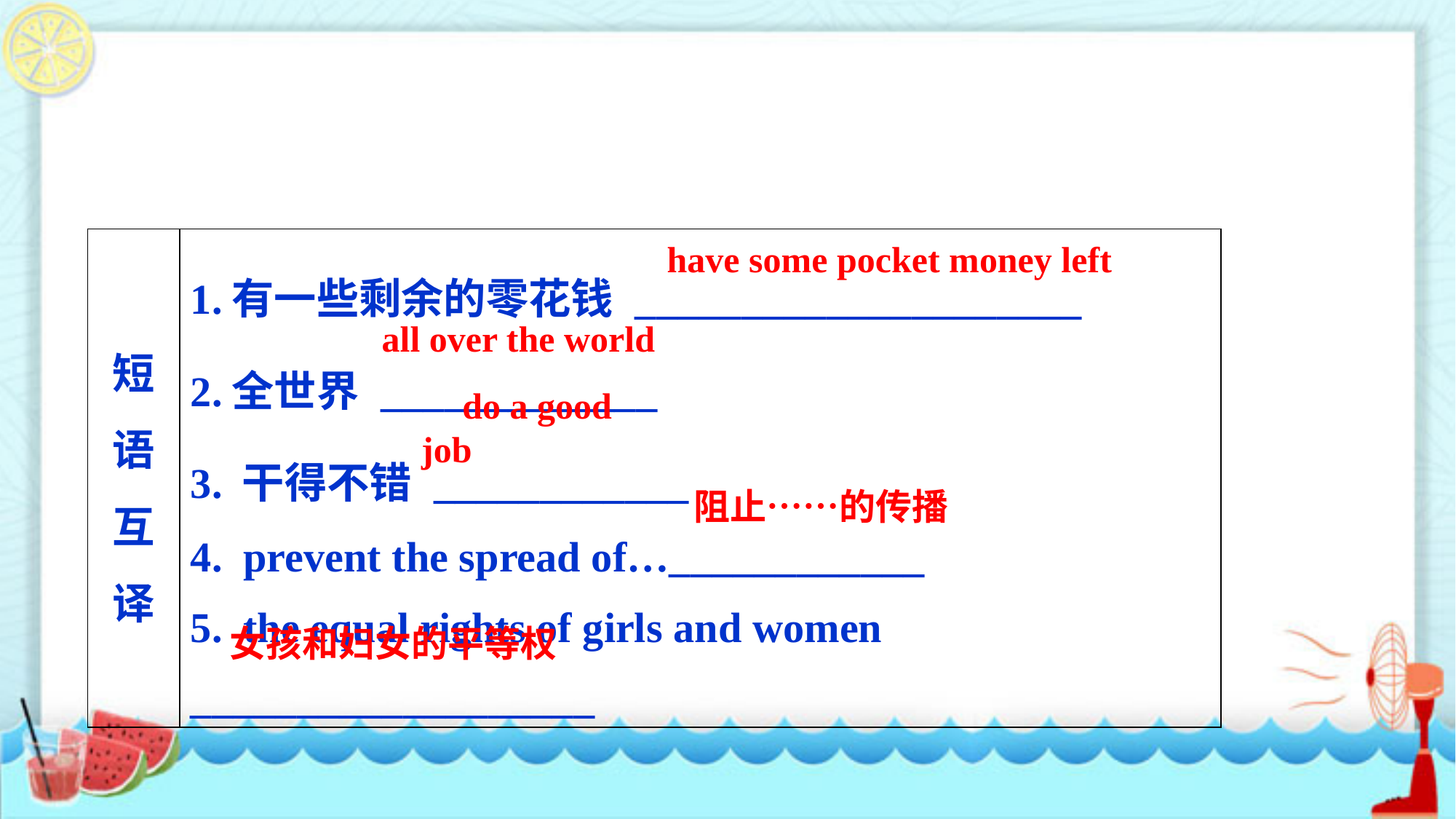

| 短语互译 | 1.有一些剩余的零花钱 \_\_\_\_\_\_\_\_\_\_\_\_\_\_\_\_\_\_\_\_\_ 2.全世界 \_\_\_\_\_\_\_\_\_\_\_\_\_ 3. 干得不错 \_\_\_\_\_\_\_\_\_\_\_\_ 4. prevent the spread of…\_\_\_\_\_\_\_\_\_\_\_\_ 5. the equal rights of girls and women \_\_\_\_\_\_\_\_\_\_\_\_\_\_\_\_\_\_\_ |
| --- | --- |
have some pocket money left
all over the world
 do a good job
阻止……的传播
女孩和妇女的平等权